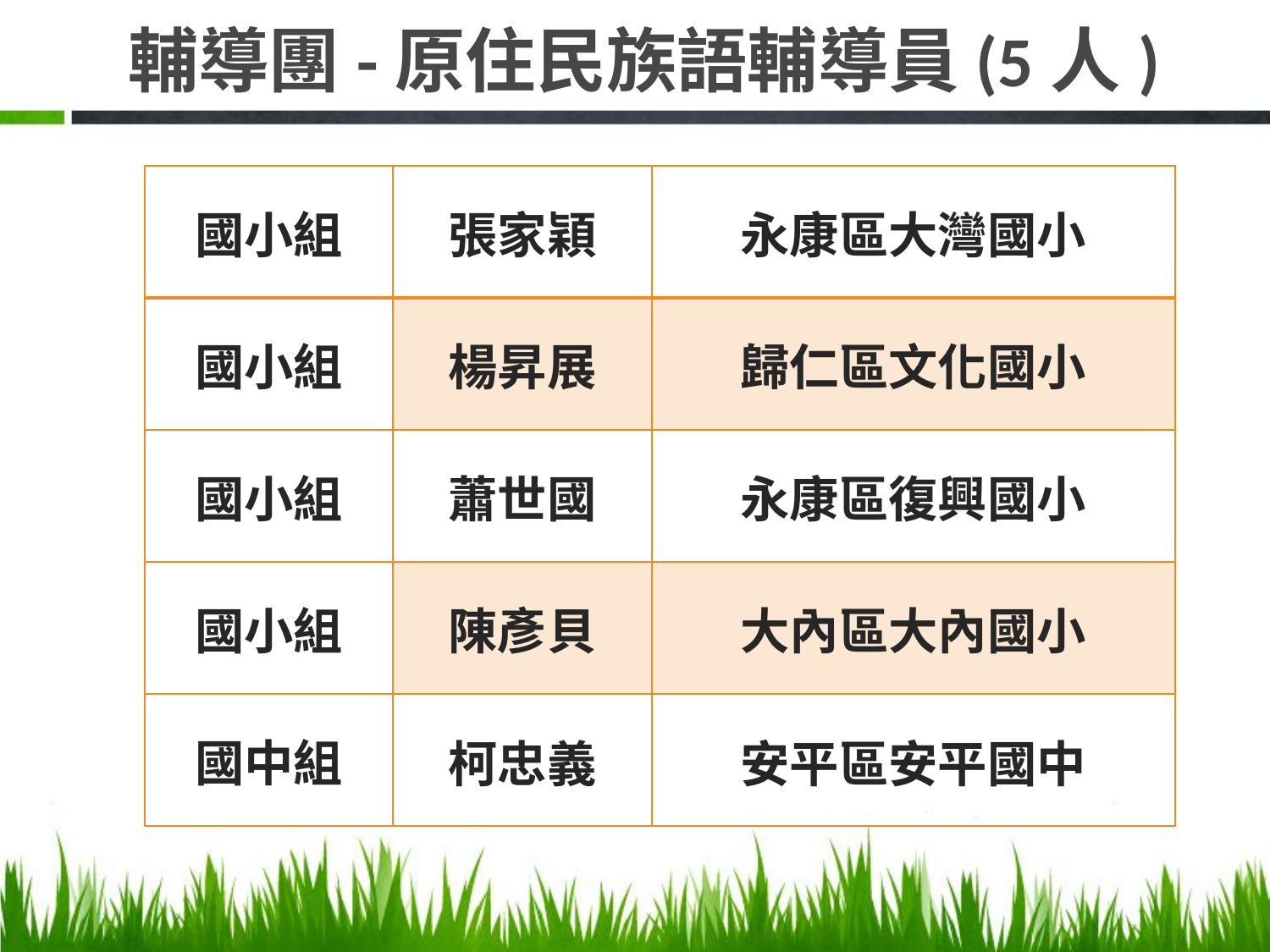

# 輔導團-原住民族語輔導員(5人)
| 國小組 | 張家穎 | 永康區大灣國小 |
| --- | --- | --- |
| 國小組 | 楊昇展 | 歸仁區文化國小 |
| 國小組 | 蕭世國 | 永康區復興國小 |
| 國小組 | 陳彥貝 | 大內區大內國小 |
| 國中組 | 柯忠義 | 安平區安平國中 |